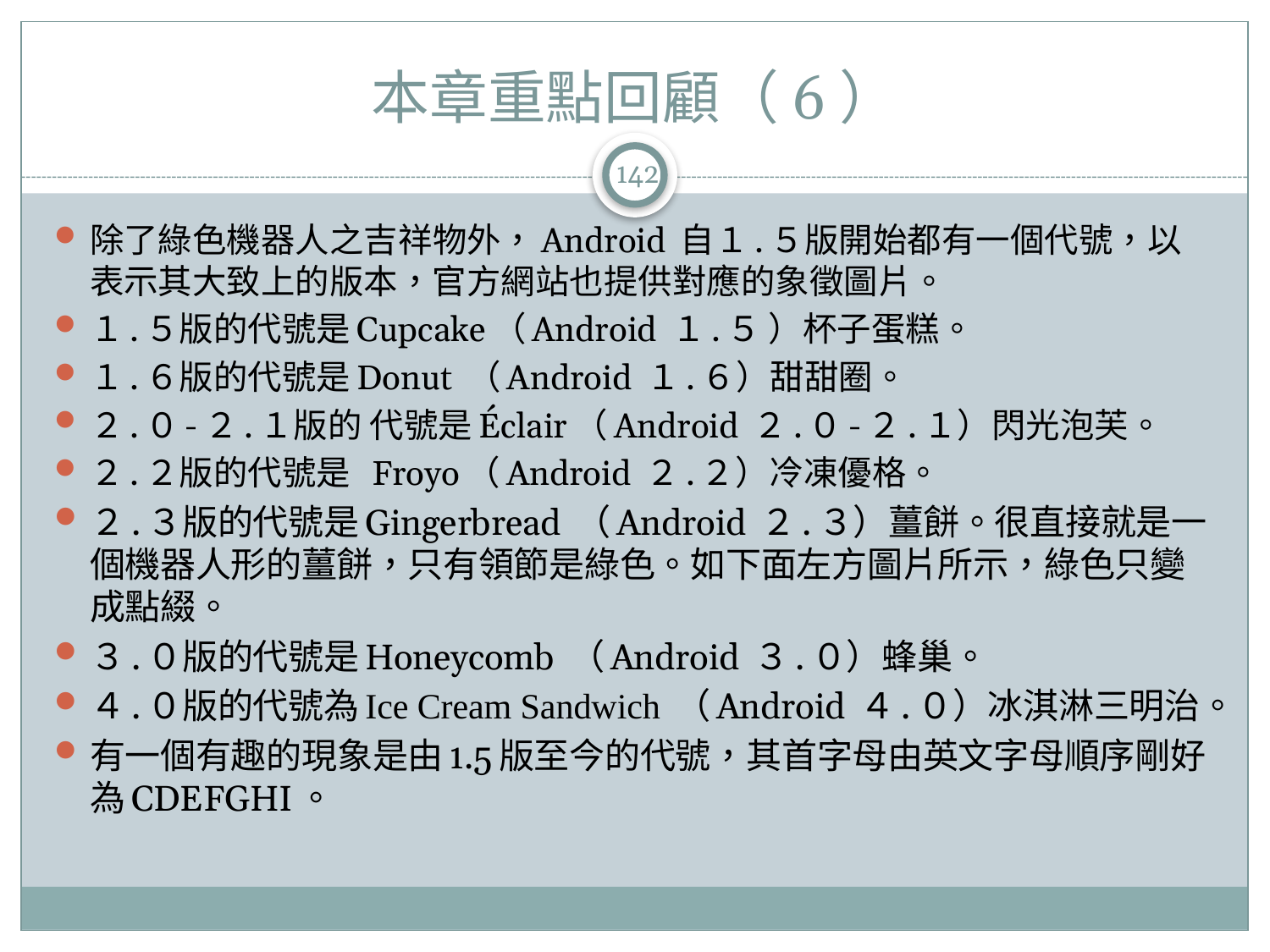

# 本章重點回顧（6）
142
除了綠色機器人之吉祥物外，Android 自１.５版開始都有一個代號，以表示其大致上的版本，官方網站也提供對應的象徵圖片。
１.５版的代號是Cupcake（Android １.５ ）杯子蛋糕。
１.６版的代號是Donut （Android １.６）甜甜圈。
２.０-２.１版的 代號是Éclair（Android ２.０-２.１）閃光泡芙。
２.２版的代號是  Froyo（Android ２.２）冷凍優格。
２.３版的代號是Gingerbread （Android ２.３）薑餅。很直接就是一個機器人形的薑餅，只有領節是綠色。如下面左方圖片所示，綠色只變成點綴。
３.０版的代號是Honeycomb （Android ３.０）蜂巢。
４.０版的代號為Ice Cream Sandwich （Android ４.０）冰淇淋三明治。
有一個有趣的現象是由1.5版至今的代號，其首字母由英文字母順序剛好為CDEFGHI。